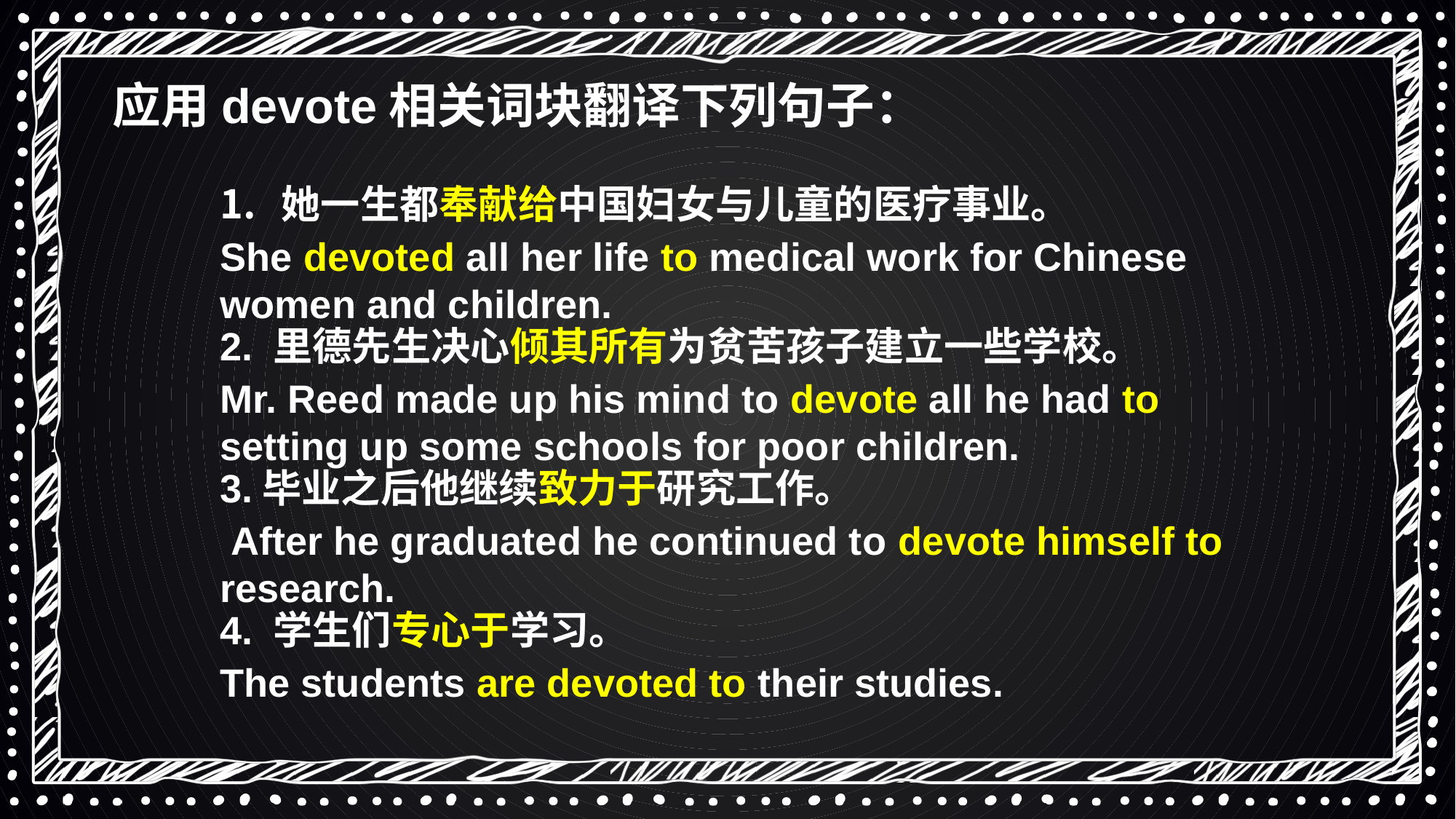

应用devote相关词块翻译下列句子：
她一生都奉献给中国妇女与儿童的医疗事业。

2. 里德先生决心倾其所有为贫苦孩子建立一些学校。

3.毕业之后他继续致力于研究工作。

4. 学生们专心于学习。

She devoted all her life to medical work for Chinese women and children.

Mr. Reed made up his mind to devote all he had to   setting up some schools for poor children.
 After he graduated he continued to devote himself to research.

The students are devoted to their studies.